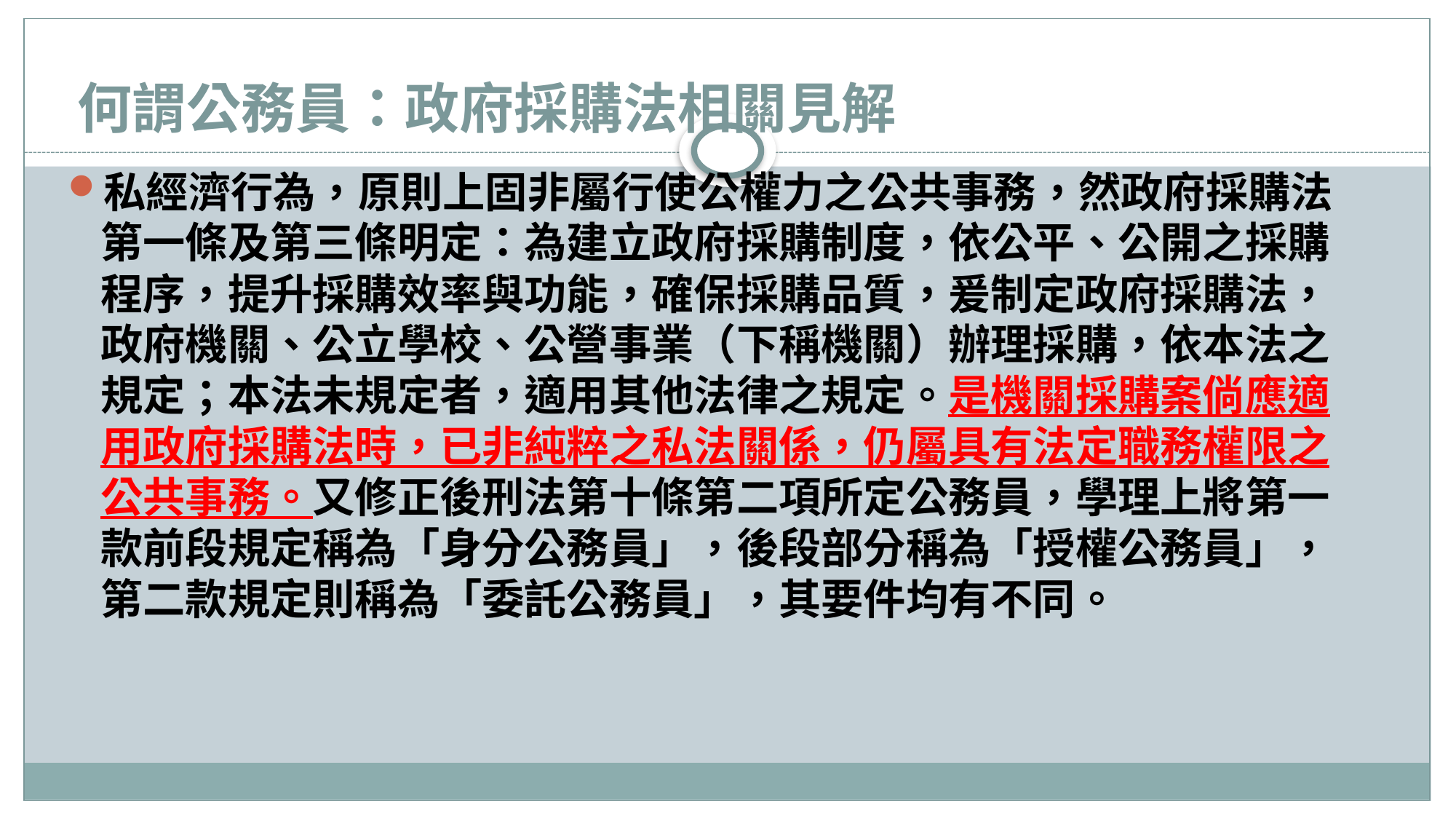

# 何謂公務員：政府採購法相關見解
私經濟行為，原則上固非屬行使公權力之公共事務，然政府採購法第一條及第三條明定：為建立政府採購制度，依公平、公開之採購程序，提升採購效率與功能，確保採購品質，爰制定政府採購法，政府機關、公立學校、公營事業（下稱機關）辦理採購，依本法之規定；本法未規定者，適用其他法律之規定。是機關採購案倘應適用政府採購法時，已非純粹之私法關係，仍屬具有法定職務權限之公共事務。又修正後刑法第十條第二項所定公務員，學理上將第一款前段規定稱為「身分公務員」，後段部分稱為「授權公務員」，第二款規定則稱為「委託公務員」，其要件均有不同。